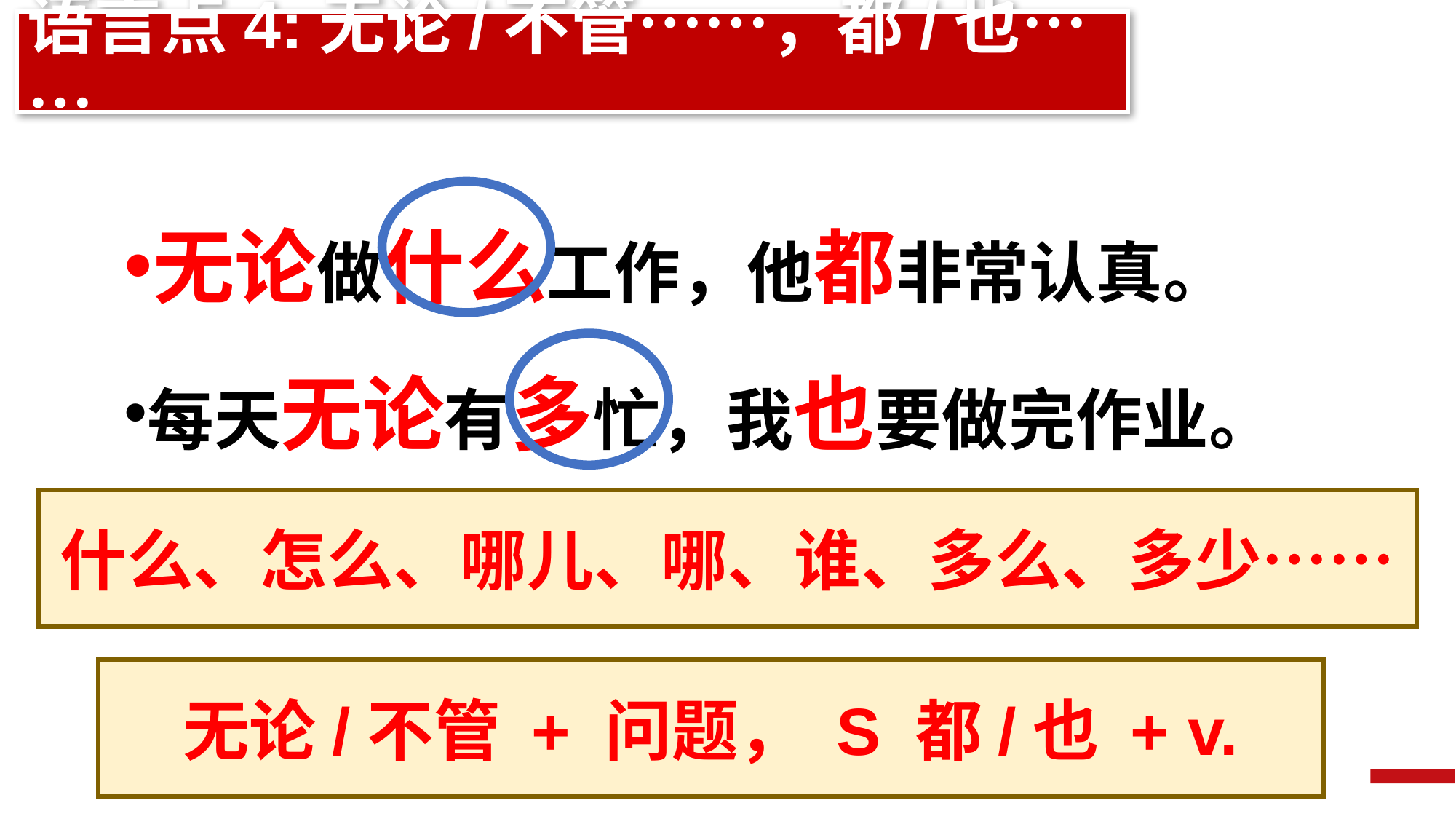

语言点4:无论/不管……，都/也……
无论做什么工作，他都非常认真。
每天无论有多忙，我也要做完作业。

什么、怎么、哪儿、哪、谁、多么、多少……
无论/不管 + 问题， S 都/也 + v.